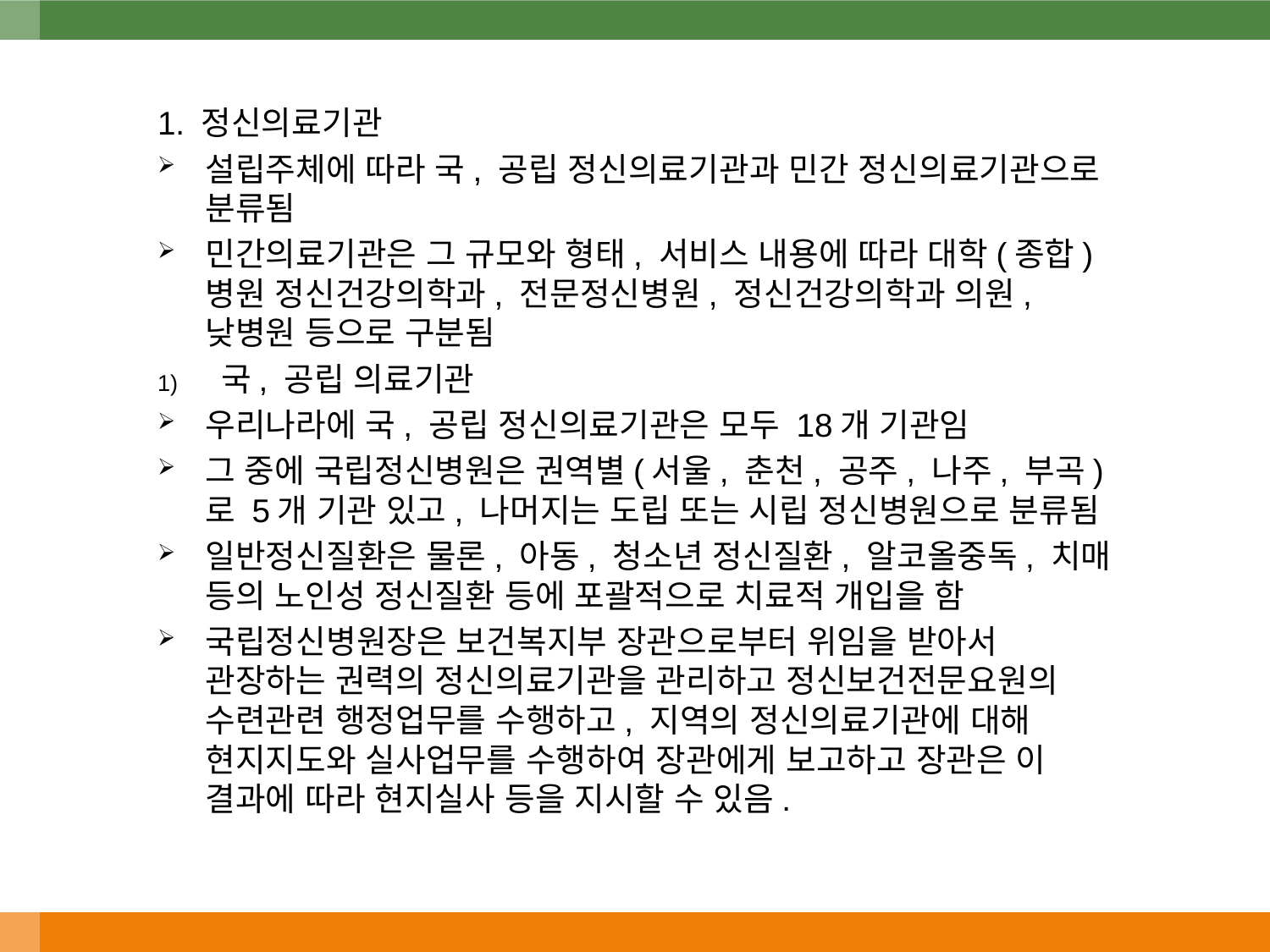

1. 정신의료기관
설립주체에 따라 국, 공립 정신의료기관과 민간 정신의료기관으로 분류됨
민간의료기관은 그 규모와 형태, 서비스 내용에 따라 대학(종합)병원 정신건강의학과, 전문정신병원, 정신건강의학과 의원, 낮병원 등으로 구분됨
국, 공립 의료기관
우리나라에 국, 공립 정신의료기관은 모두 18개 기관임
그 중에 국립정신병원은 권역별(서울, 춘천, 공주, 나주, 부곡)로 5개 기관 있고, 나머지는 도립 또는 시립 정신병원으로 분류됨
일반정신질환은 물론, 아동, 청소년 정신질환, 알코올중독, 치매 등의 노인성 정신질환 등에 포괄적으로 치료적 개입을 함
국립정신병원장은 보건복지부 장관으로부터 위임을 받아서 관장하는 권력의 정신의료기관을 관리하고 정신보건전문요원의 수련관련 행정업무를 수행하고, 지역의 정신의료기관에 대해 현지지도와 실사업무를 수행하여 장관에게 보고하고 장관은 이 결과에 따라 현지실사 등을 지시할 수 있음.